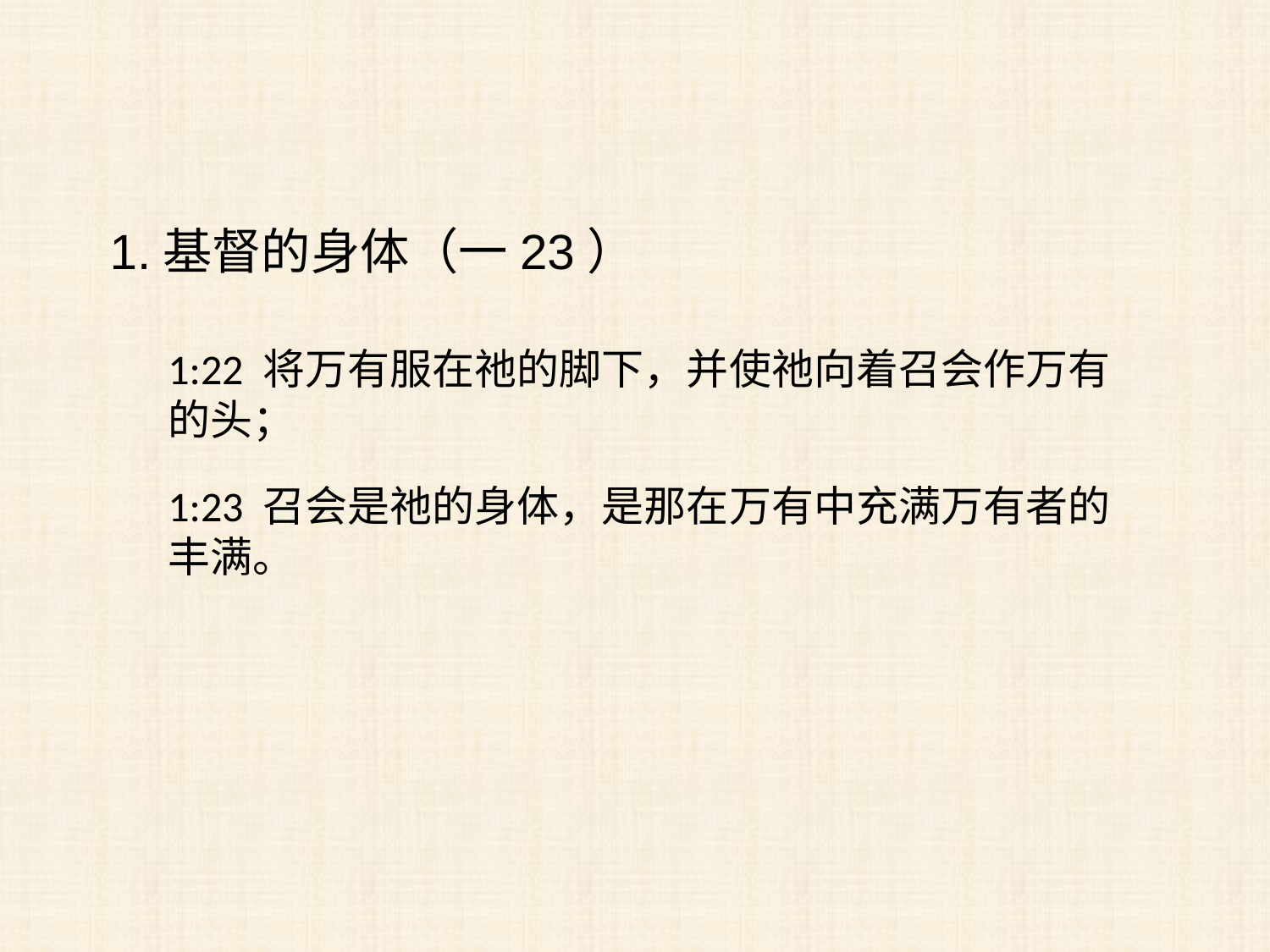

1.基督的身体（一23）
1:22 将万有服在祂的脚下，并使祂向着召会作万有的头；
1:23 召会是祂的身体，是那在万有中充满万有者的丰满。